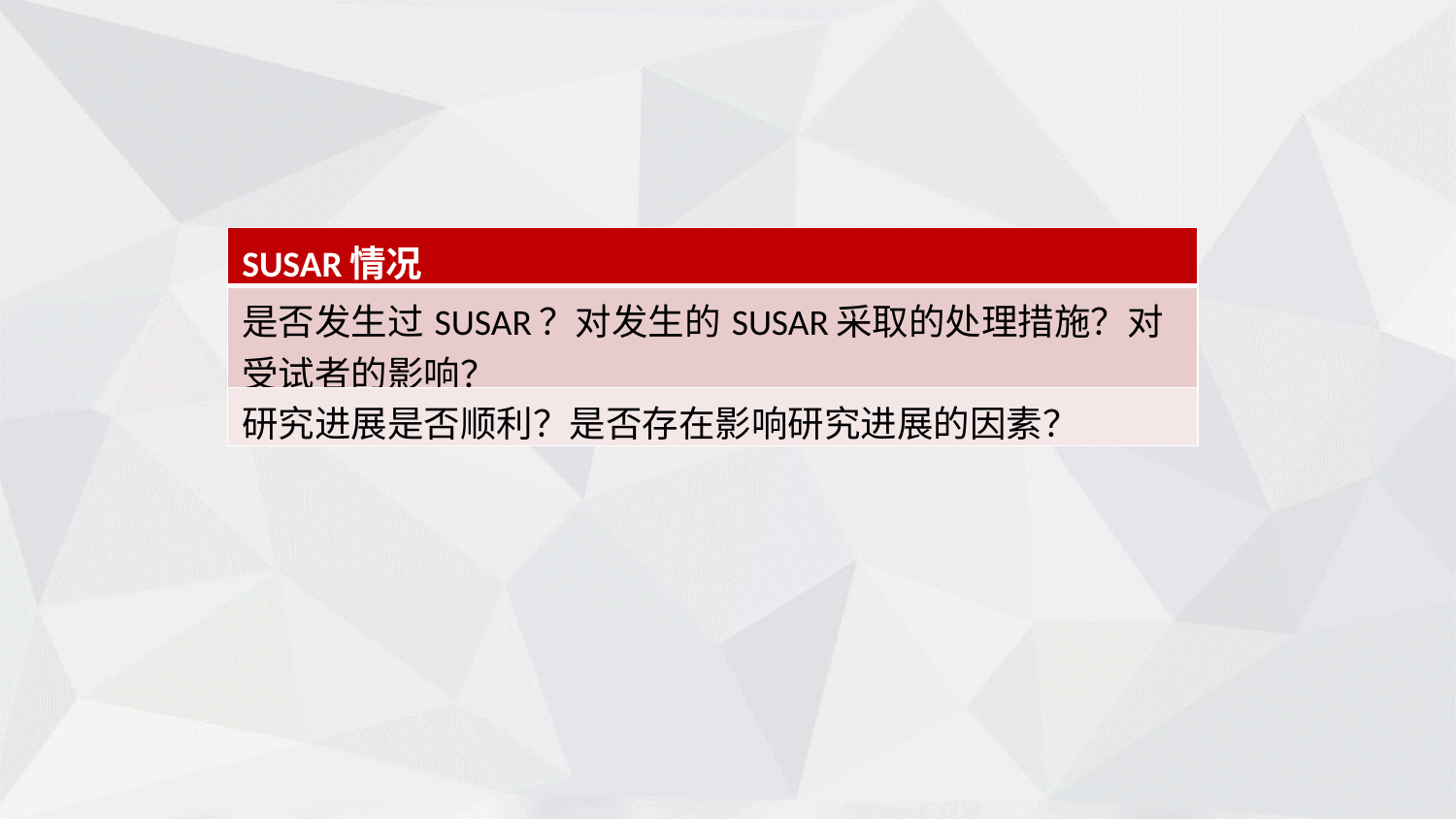

| SUSAR情况 |
| --- |
| 是否发生过SUSAR？对发生的SUSAR采取的处理措施？对受试者的影响？ |
| 研究进展是否顺利？是否存在影响研究进展的因素？ |